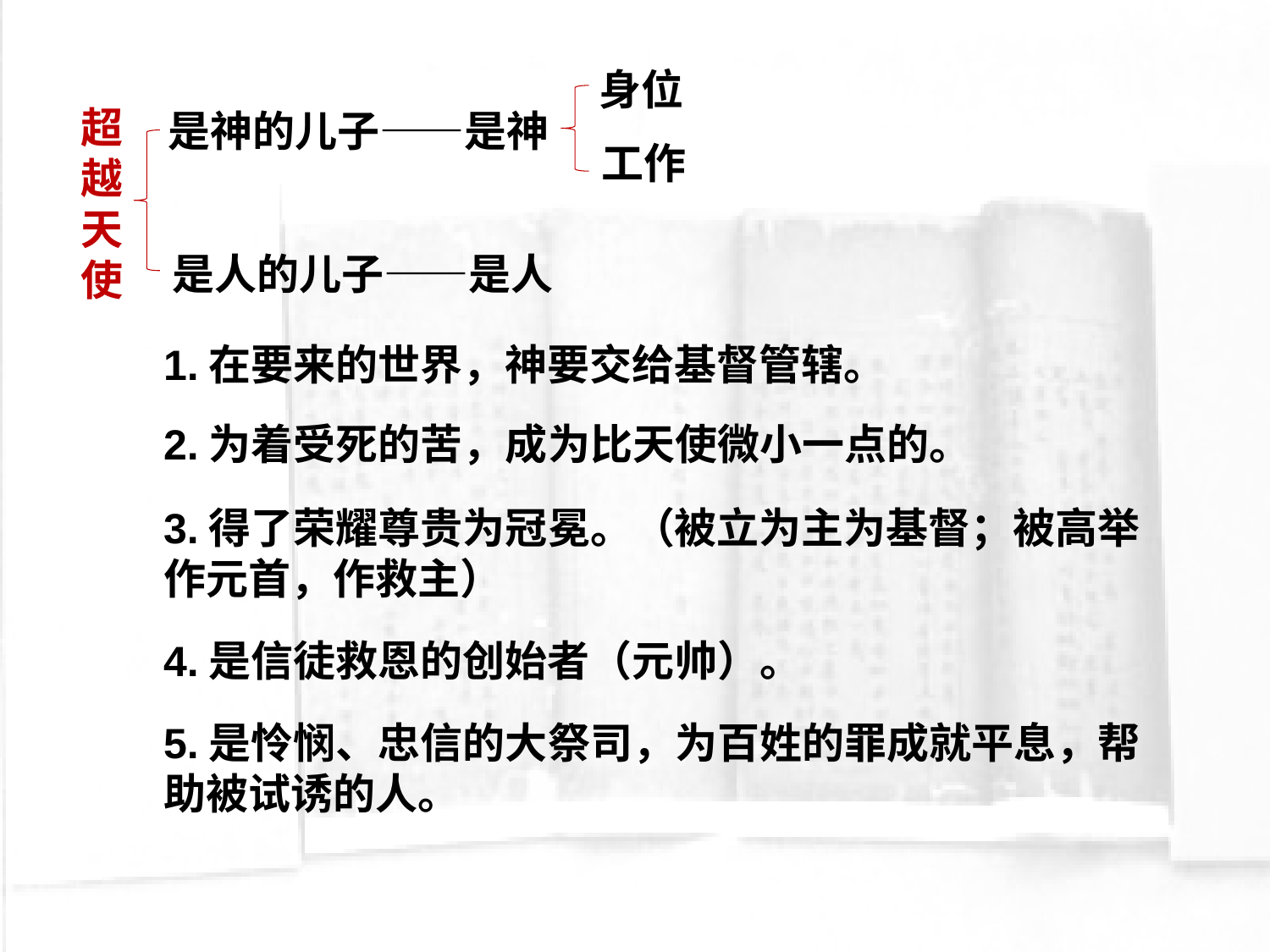

身位

超越天使
 是神的儿子——是神

工作
是人的儿子——是人
1.在要来的世界，神要交给基督管辖。
2.为着受死的苦，成为比天使微小一点的。
3.得了荣耀尊贵为冠冕。（被立为主为基督；被高举作元首，作救主）
4.是信徒救恩的创始者（元帅）。
5.是怜悯、忠信的大祭司，为百姓的罪成就平息，帮助被试诱的人。